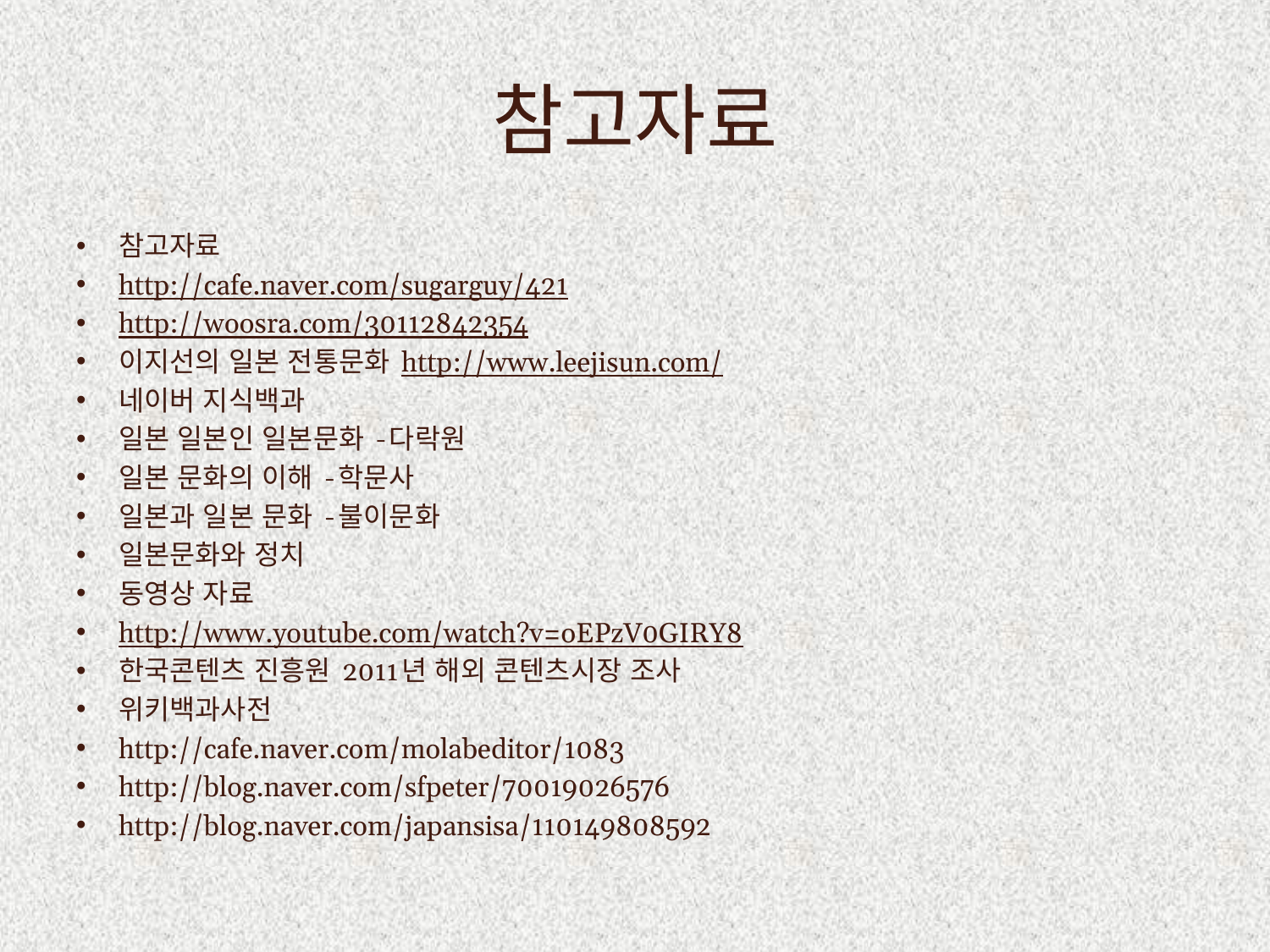

# 참고자료
참고자료
http://cafe.naver.com/sugarguy/421
http://woosra.com/30112842354
이지선의 일본 전통문화 http://www.leejisun.com/
네이버 지식백과
일본 일본인 일본문화 -다락원
일본 문화의 이해 -학문사
일본과 일본 문화 -불이문화
일본문화와 정치
동영상 자료
http://www.youtube.com/watch?v=oEPzV0GIRY8
한국콘텐츠 진흥원 2011년 해외 콘텐츠시장 조사
위키백과사전
http://cafe.naver.com/molabeditor/1083
http://blog.naver.com/sfpeter/70019026576
http://blog.naver.com/japansisa/110149808592